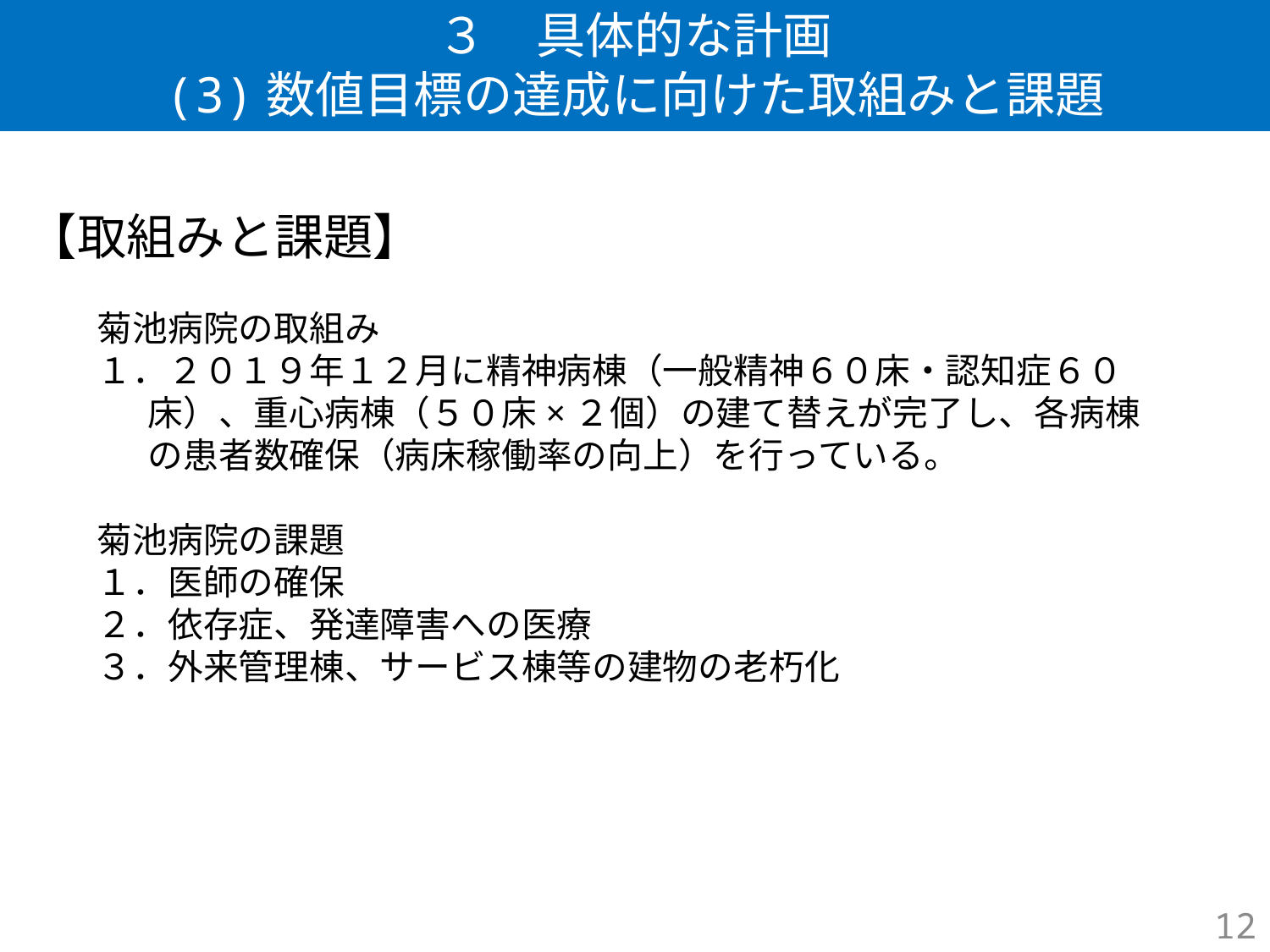

# ３　具体的な計画 (3)数値目標の達成に向けた取組みと課題
【取組みと課題】

菊池病院の取組み
１．２０１９年１２月に精神病棟（一般精神６０床・認知症６０床）、重心病棟（５０床×２個）の建て替えが完了し、各病棟の患者数確保（病床稼働率の向上）を行っている。

菊池病院の課題
１．医師の確保
２．依存症、発達障害への医療
３．外来管理棟、サービス棟等の建物の老朽化
12